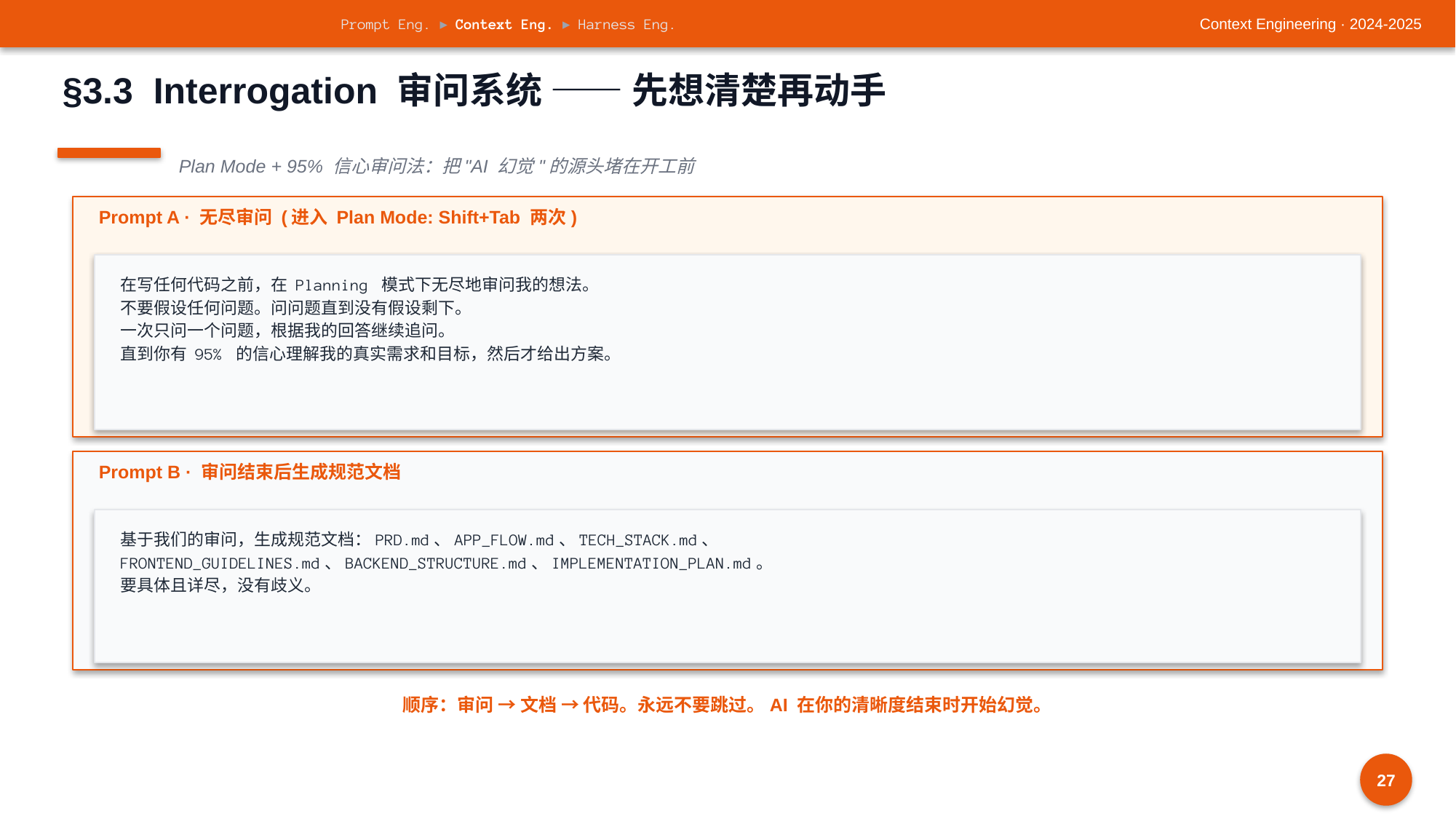

Prompt Eng.  ▸  Context Eng.  ▸  Harness Eng.
Context Engineering · 2024-2025
§3.3  Interrogation 审问系统 —— 先想清楚再动手
Plan Mode + 95% 信心审问法：把"AI 幻觉"的源头堵在开工前

Prompt A · 无尽审问 (进入 Plan Mode: Shift+Tab 两次)

在写任何代码之前，在 Planning 模式下无尽地审问我的想法。
不要假设任何问题。问问题直到没有假设剩下。
一次只问一个问题，根据我的回答继续追问。
直到你有 95% 的信心理解我的真实需求和目标，然后才给出方案。

Prompt B · 审问结束后生成规范文档

基于我们的审问，生成规范文档：PRD.md、APP_FLOW.md、TECH_STACK.md、
FRONTEND_GUIDELINES.md、BACKEND_STRUCTURE.md、IMPLEMENTATION_PLAN.md。
要具体且详尽，没有歧义。
顺序：审问 → 文档 → 代码。永远不要跳过。AI 在你的清晰度结束时开始幻觉。

27